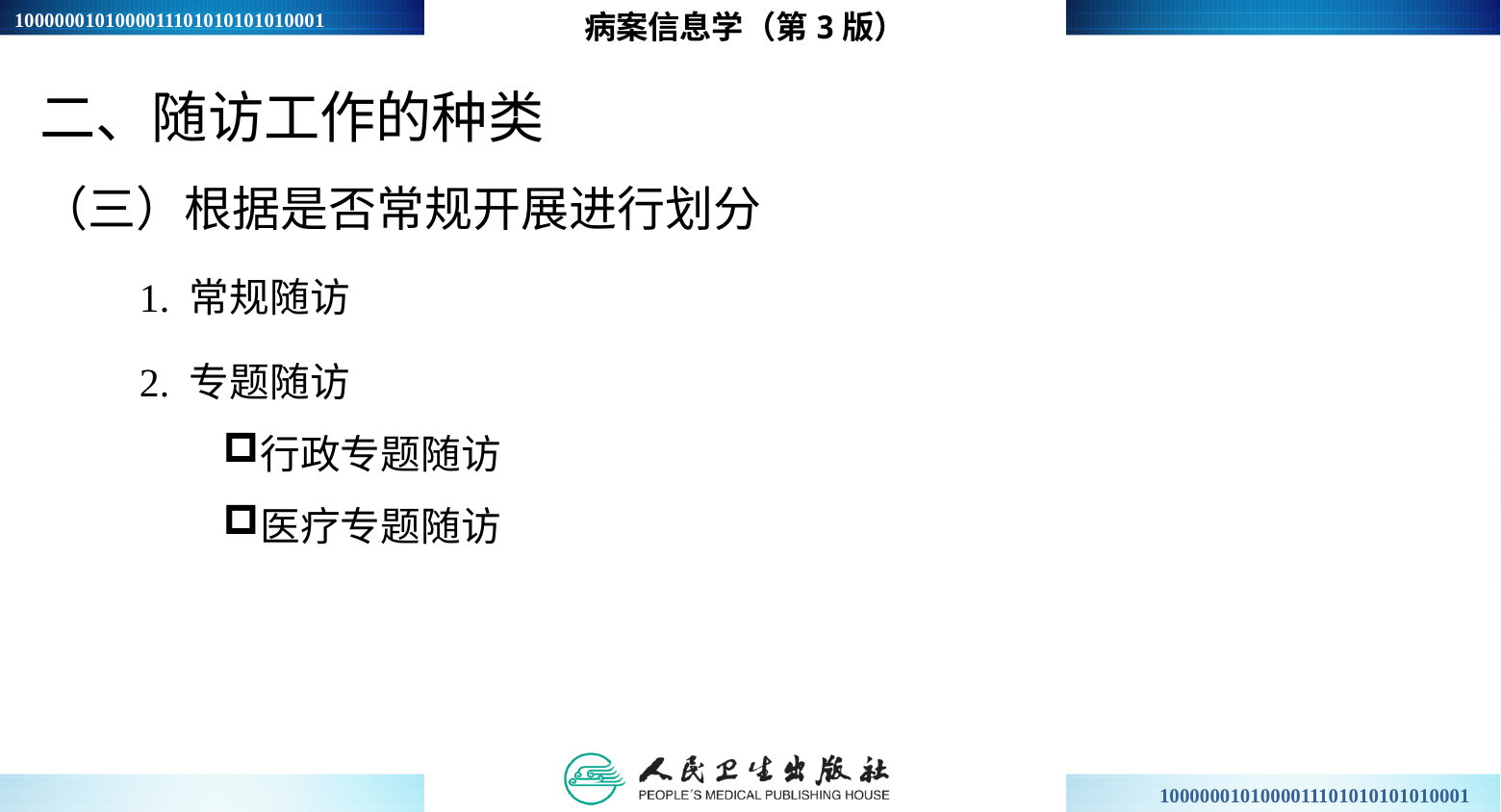

病案信息学（第3版）
二、随访工作的种类
（三）根据是否常规开展进行划分
1. 常规随访
2. 专题随访
行政专题随访
医疗专题随访